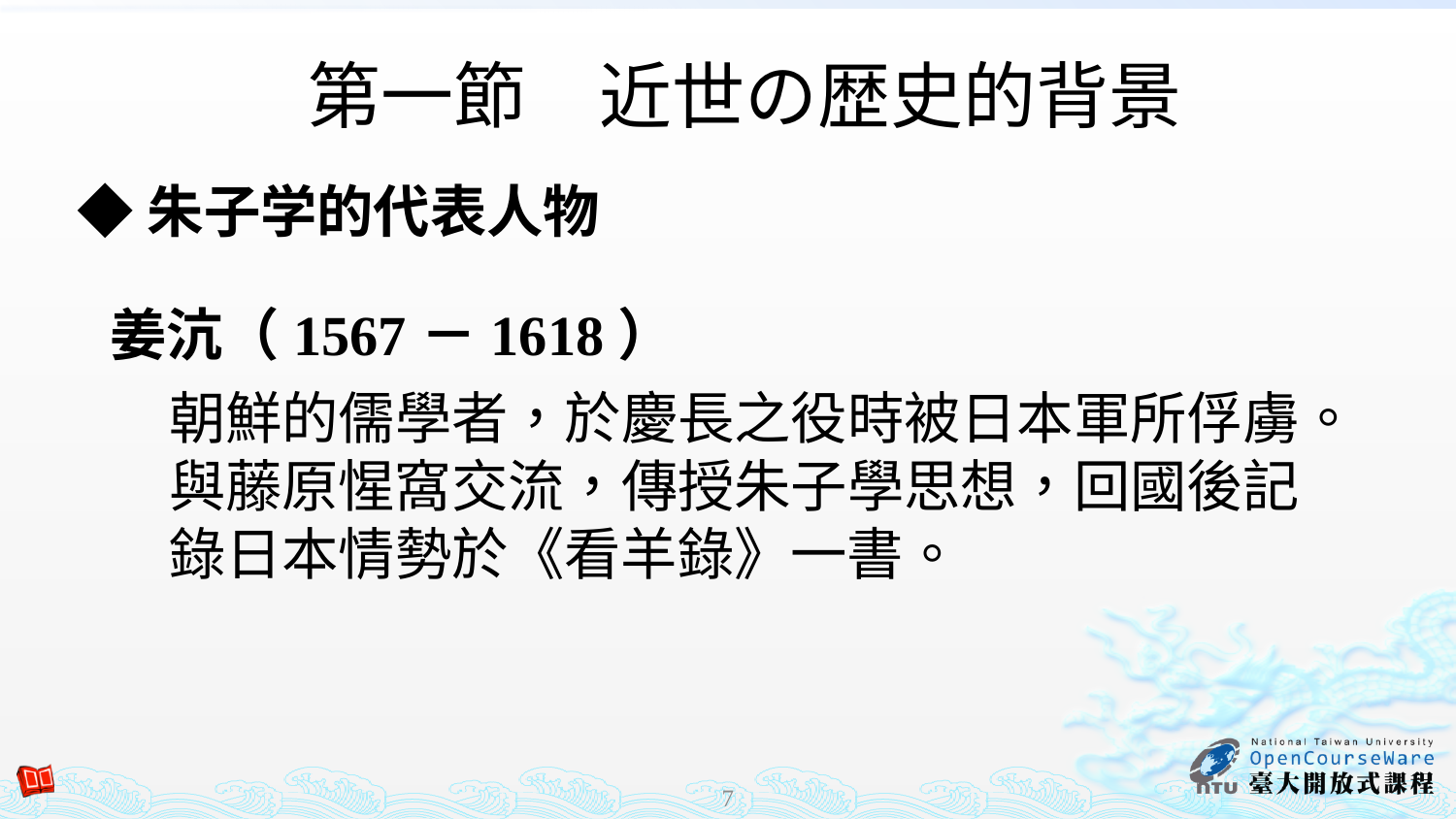

第一節　近世の歴史的背景
◆朱子学的代表人物
姜沆（1567－1618）
朝鮮的儒學者，於慶長之役時被日本軍所俘虜。與藤原惺窩交流，傳授朱子學思想，回國後記錄日本情勢於《看羊錄》一書。
7